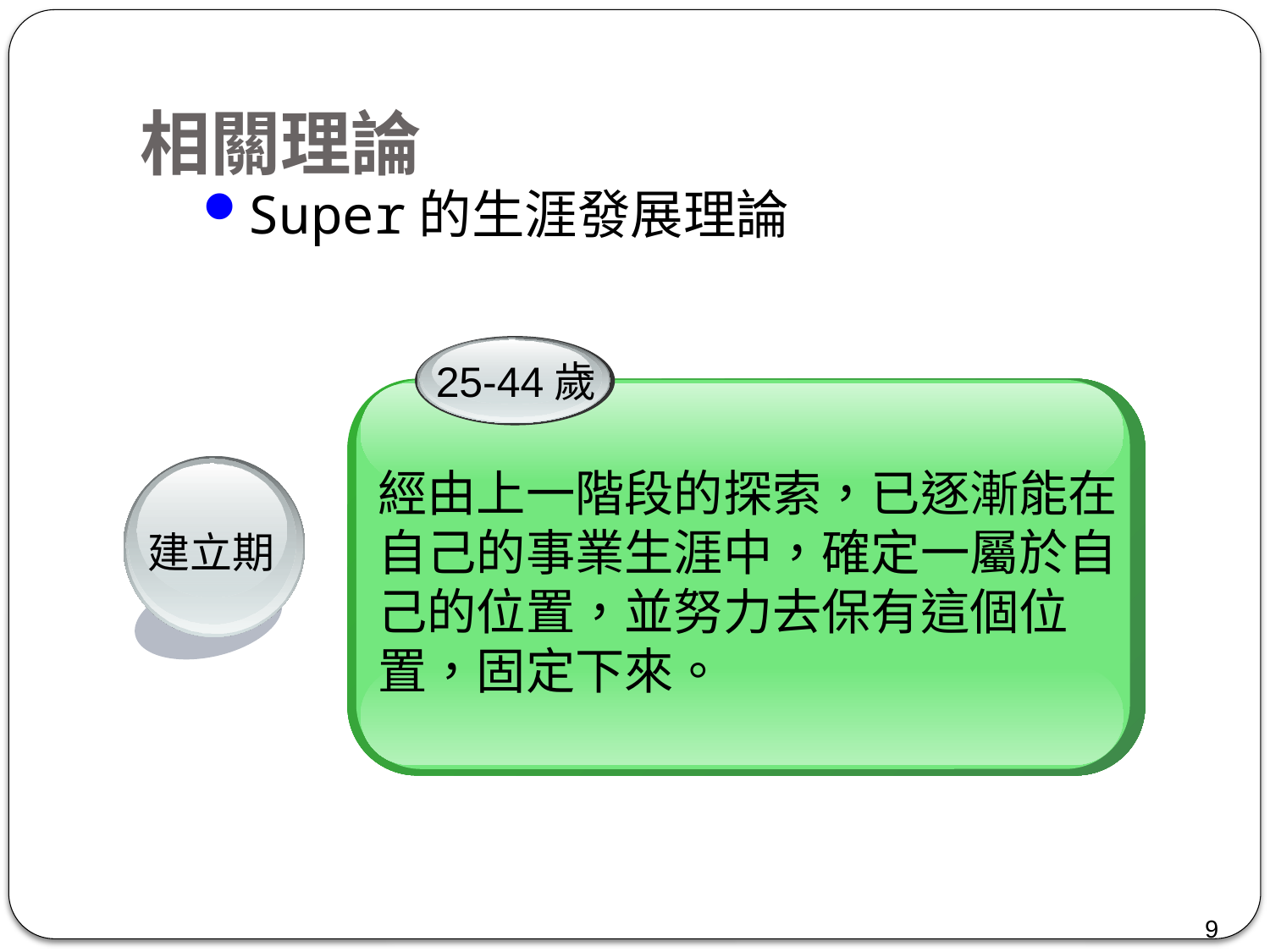

相關理論
Super的生涯發展理論

25-44歲

建立期

經由上一階段的探索，已逐漸能在自己的事業生涯中，確定一屬於自己的位置，並努力去保有這個位置，固定下來。

9